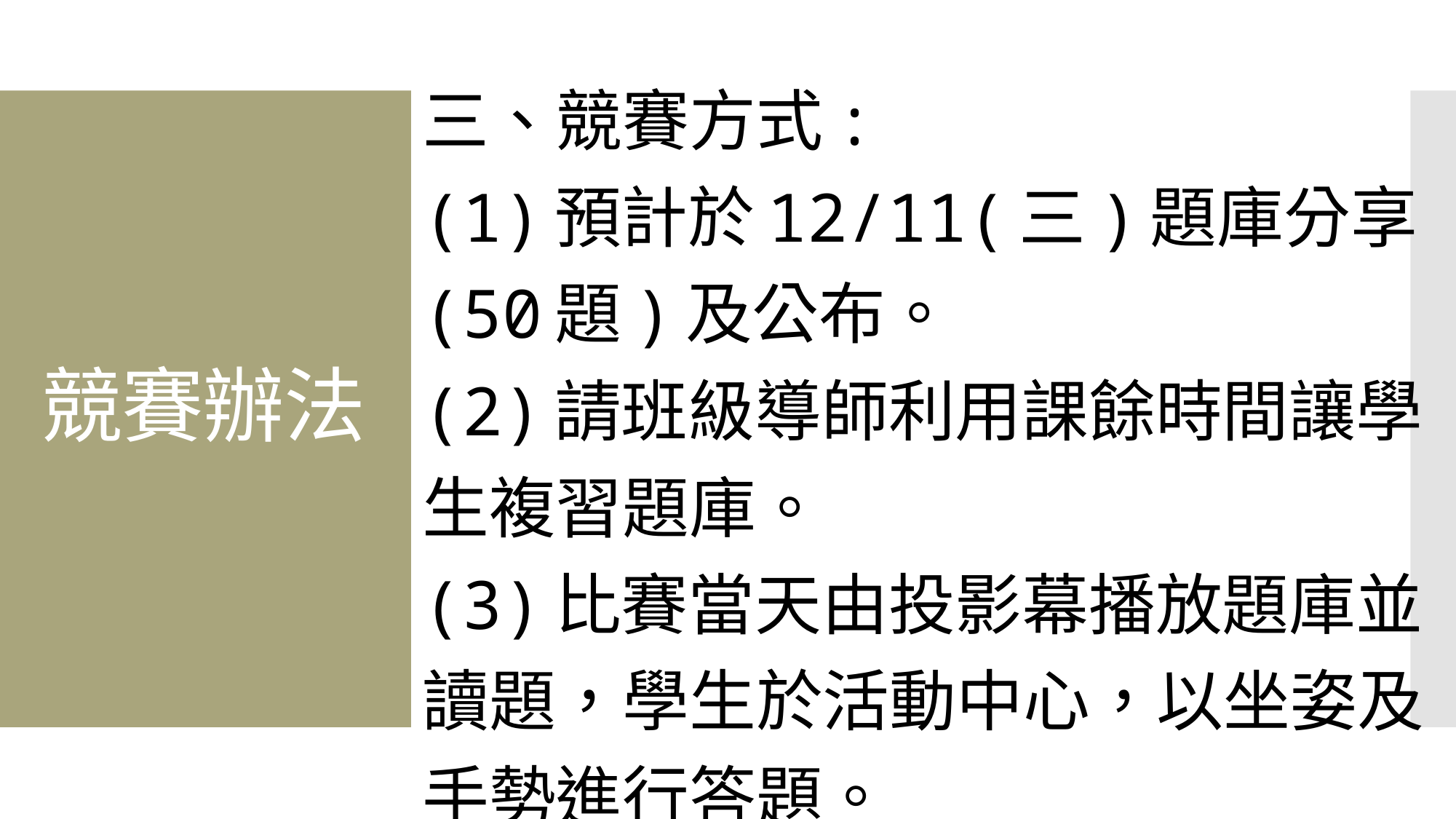

三、競賽方式:
(1)預計於12/11(三)題庫分享 (50題)及公布。
(2)請班級導師利用課餘時間讓學生複習題庫。
(3)比賽當天由投影幕播放題庫並讀題，學生於活動中心，以坐姿及手勢進行答題。

# 競賽辦法